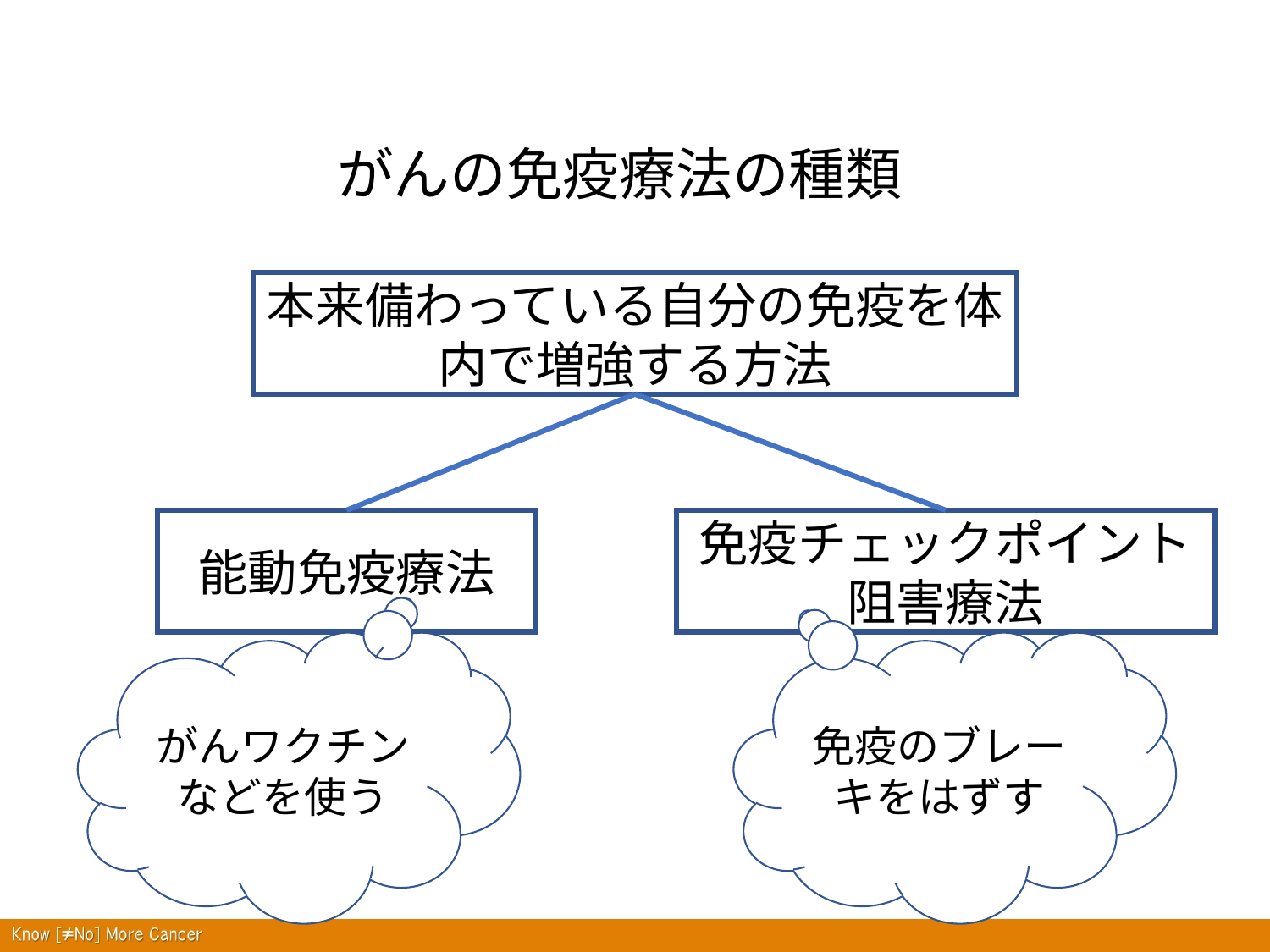

# がんの免疫療法の種類
本来備わっている自分の免疫を体内で増強する方法
能動免疫療法
免疫チェックポイント阻害療法
がんワクチンなどを使う
免疫のブレーキをはずす